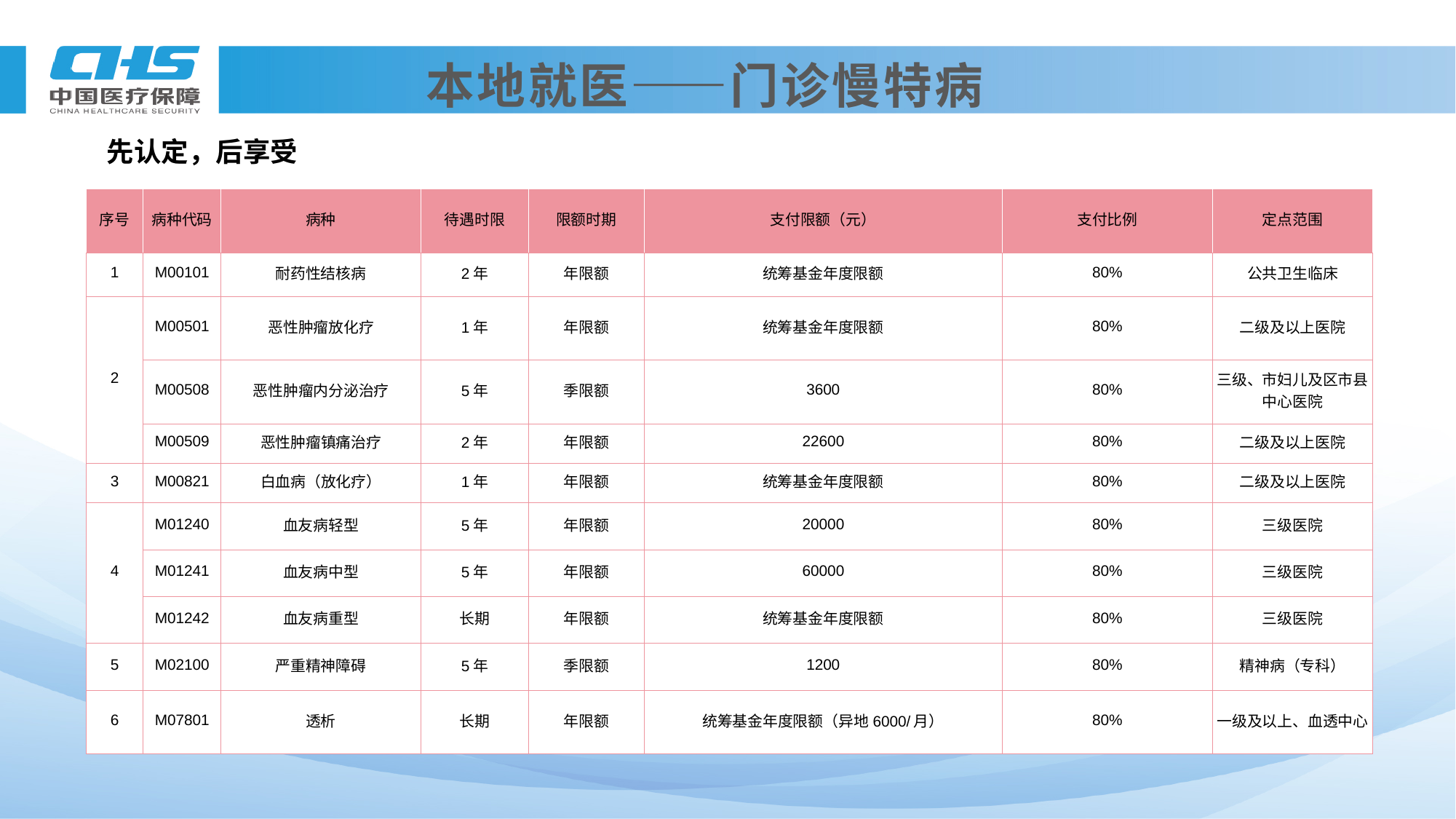

# 本地就医——门诊慢特病
先认定，后享受
| 序号 | 病种代码 | 病种 | 待遇时限 | 限额时期 | 支付限额（元） | 支付比例 | 定点范围 |
| --- | --- | --- | --- | --- | --- | --- | --- |
| 1 | M00101 | 耐药性结核病 | 2年 | 年限额 | 统筹基金年度限额 | 80% | 公共卫生临床 |
| 2 | M00501 | 恶性肿瘤放化疗 | 1年 | 年限额 | 统筹基金年度限额 | 80% | 二级及以上医院 |
|  | M00508 | 恶性肿瘤内分泌治疗 | 5年 | 季限额 | 3600 | 80% | 三级、市妇儿及区市县中心医院 |
|  | M00509 | 恶性肿瘤镇痛治疗 | 2年 | 年限额 | 22600 | 80% | 二级及以上医院 |
| 3 | M00821 | 白血病（放化疗） | 1年 | 年限额 | 统筹基金年度限额 | 80% | 二级及以上医院 |
| 4 | M01240 | 血友病轻型 | 5年 | 年限额 | 20000 | 80% | 三级医院 |
|  | M01241 | 血友病中型 | 5年 | 年限额 | 60000 | 80% | 三级医院 |
|  | M01242 | 血友病重型 | 长期 | 年限额 | 统筹基金年度限额 | 80% | 三级医院 |
| 5 | M02100 | 严重精神障碍 | 5年 | 季限额 | 1200 | 80% | 精神病（专科） |
| 6 | M07801 | 透析 | 长期 | 年限额 | 统筹基金年度限额（异地6000/月） | 80% | 一级及以上、血透中心 |